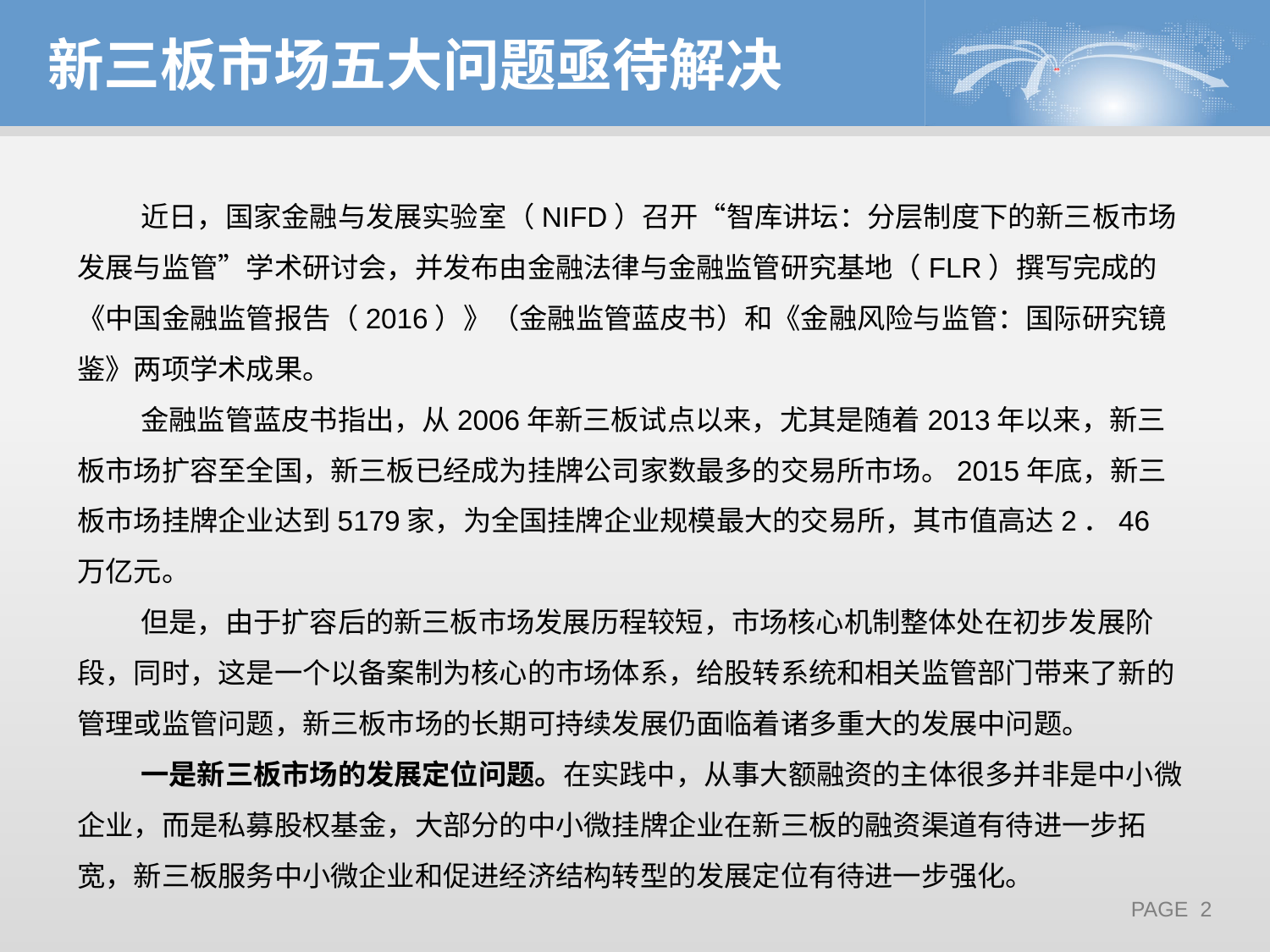

新三板市场五大问题亟待解决
近日，国家金融与发展实验室（NIFD）召开“智库讲坛：分层制度下的新三板市场发展与监管”学术研讨会，并发布由金融法律与金融监管研究基地（FLR）撰写完成的《中国金融监管报告（2016）》（金融监管蓝皮书）和《金融风险与监管：国际研究镜鉴》两项学术成果。
金融监管蓝皮书指出，从2006年新三板试点以来，尤其是随着2013年以来，新三板市场扩容至全国，新三板已经成为挂牌公司家数最多的交易所市场。2015年底，新三板市场挂牌企业达到5179家，为全国挂牌企业规模最大的交易所，其市值高达2．46万亿元。
但是，由于扩容后的新三板市场发展历程较短，市场核心机制整体处在初步发展阶段，同时，这是一个以备案制为核心的市场体系，给股转系统和相关监管部门带来了新的管理或监管问题，新三板市场的长期可持续发展仍面临着诸多重大的发展中问题。
一是新三板市场的发展定位问题。在实践中，从事大额融资的主体很多并非是中小微企业，而是私募股权基金，大部分的中小微挂牌企业在新三板的融资渠道有待进一步拓宽，新三板服务中小微企业和促进经济结构转型的发展定位有待进一步强化。